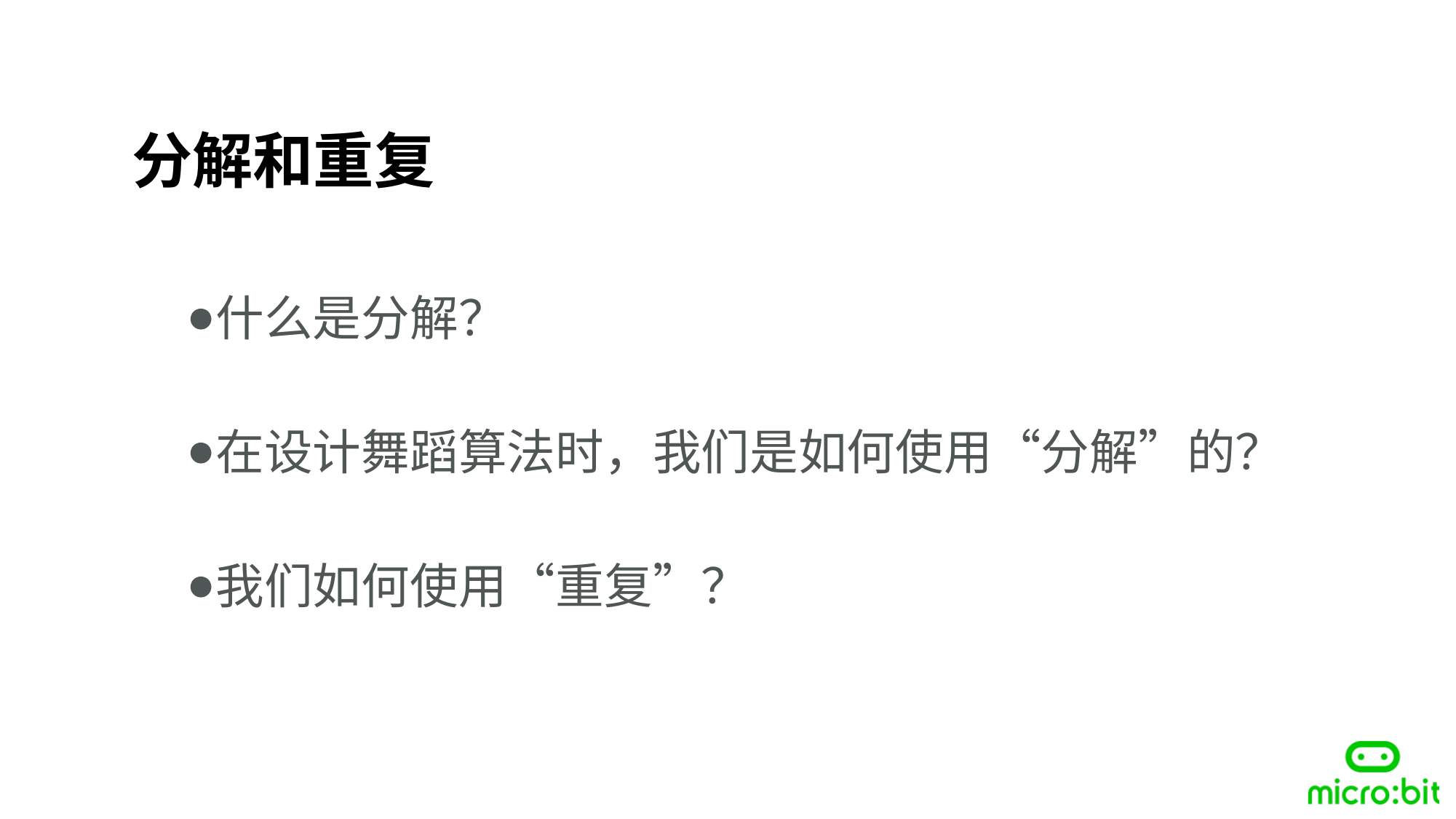

分解和重复

什么是分解？

在设计舞蹈算法时，我们是如何使用“分解”的？

我们如何使用“重复”？